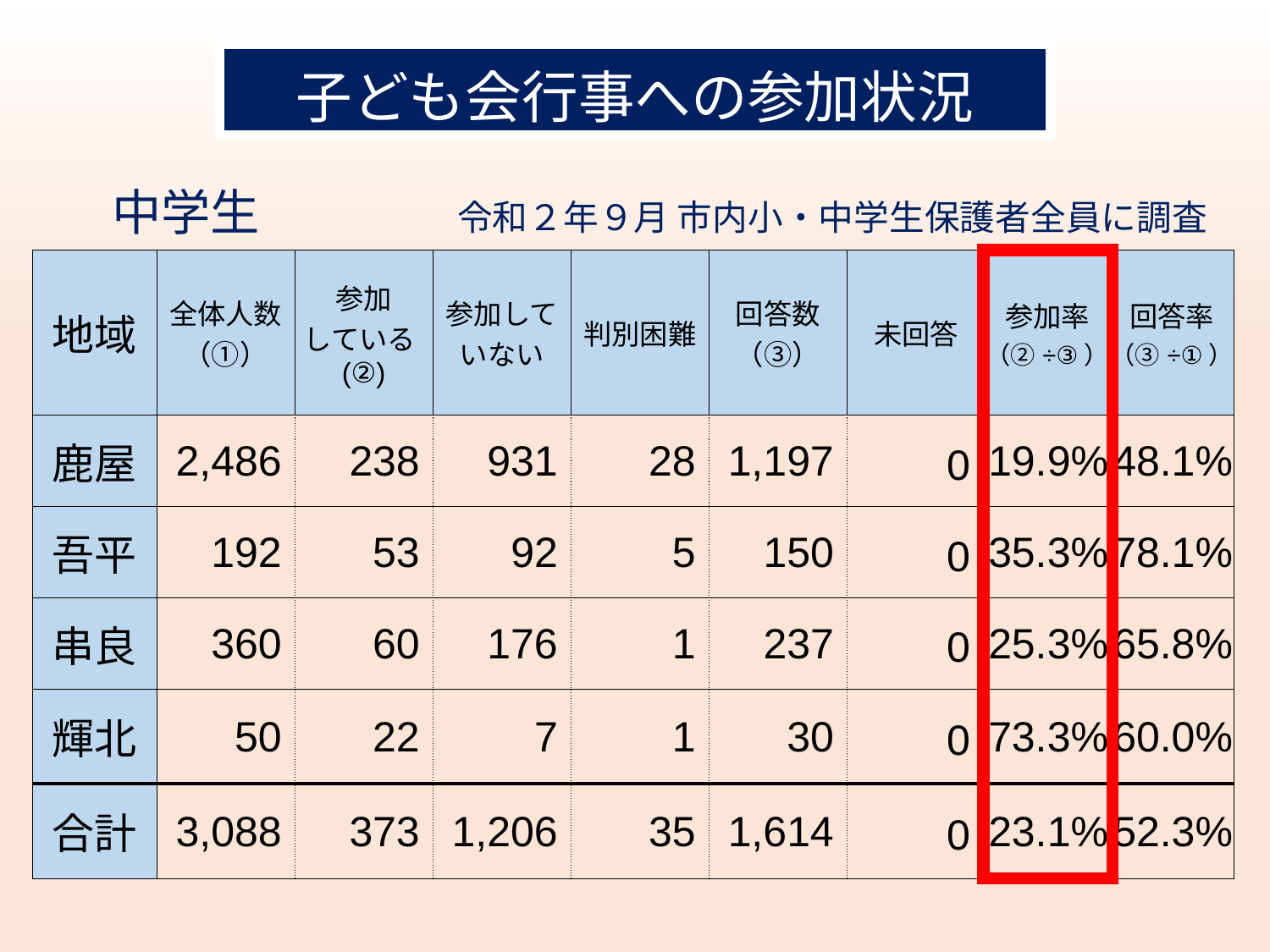

子ども会行事への参加状況
　中学生　　　　令和２年９月 市内小・中学生保護者全員に調査

| 地域 | 全体人数（①） | 参加 している(②) | 参加していない | 判別困難 | 回答数（③） | 未回答 | 参加率 （②÷③） | 回答率 （③÷①） |
| --- | --- | --- | --- | --- | --- | --- | --- | --- |
| 鹿屋 | 2,486 | 238 | 931 | 28 | 1,197 | 0 | 19.9% | 48.1% |
| 吾平 | 192 | 53 | 92 | 5 | 150 | 0 | 35.3% | 78.1% |
| 串良 | 360 | 60 | 176 | 1 | 237 | 0 | 25.3% | 65.8% |
| 輝北 | 50 | 22 | 7 | 1 | 30 | 0 | 73.3% | 60.0% |
| 合計 | 3,088 | 373 | 1,206 | 35 | 1,614 | 0 | 23.1% | 52.3% |